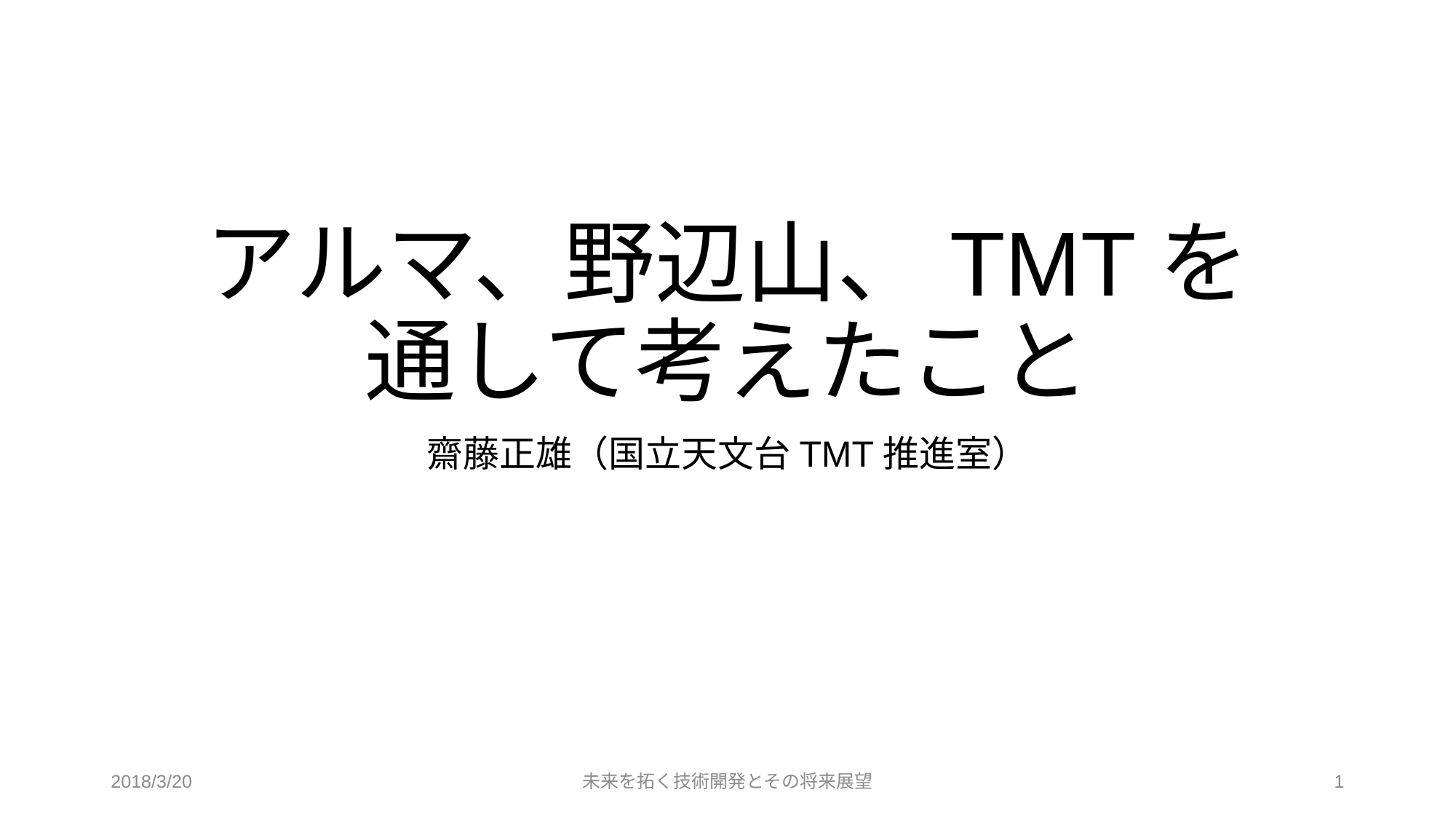

# アルマ、野辺山、TMTを通して考えたこと
齋藤正雄（国立天文台TMT推進室）
2018/3/20
未来を拓く技術開発とその将来展望
1